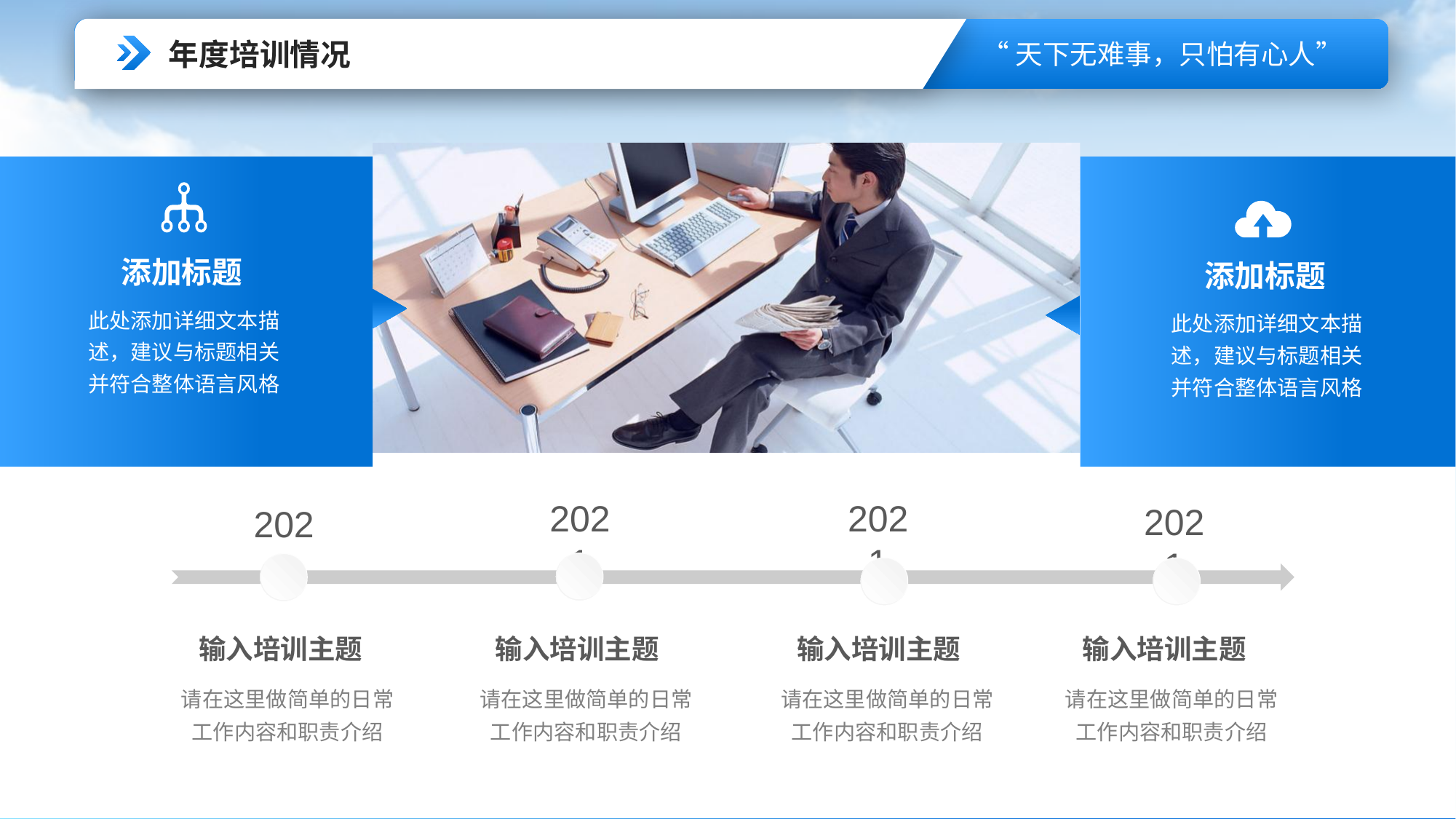

年度培训情况

添加标题
添加标题
此处添加详细文本描述，建议与标题相关并符合整体语言风格
此处添加详细文本描述，建议与标题相关并符合整体语言风格
2021
2021
2021
2021

输入培训主题
输入培训主题
输入培训主题
输入培训主题
请在这里做简单的日常工作内容和职责介绍
请在这里做简单的日常工作内容和职责介绍
请在这里做简单的日常工作内容和职责介绍
请在这里做简单的日常工作内容和职责介绍